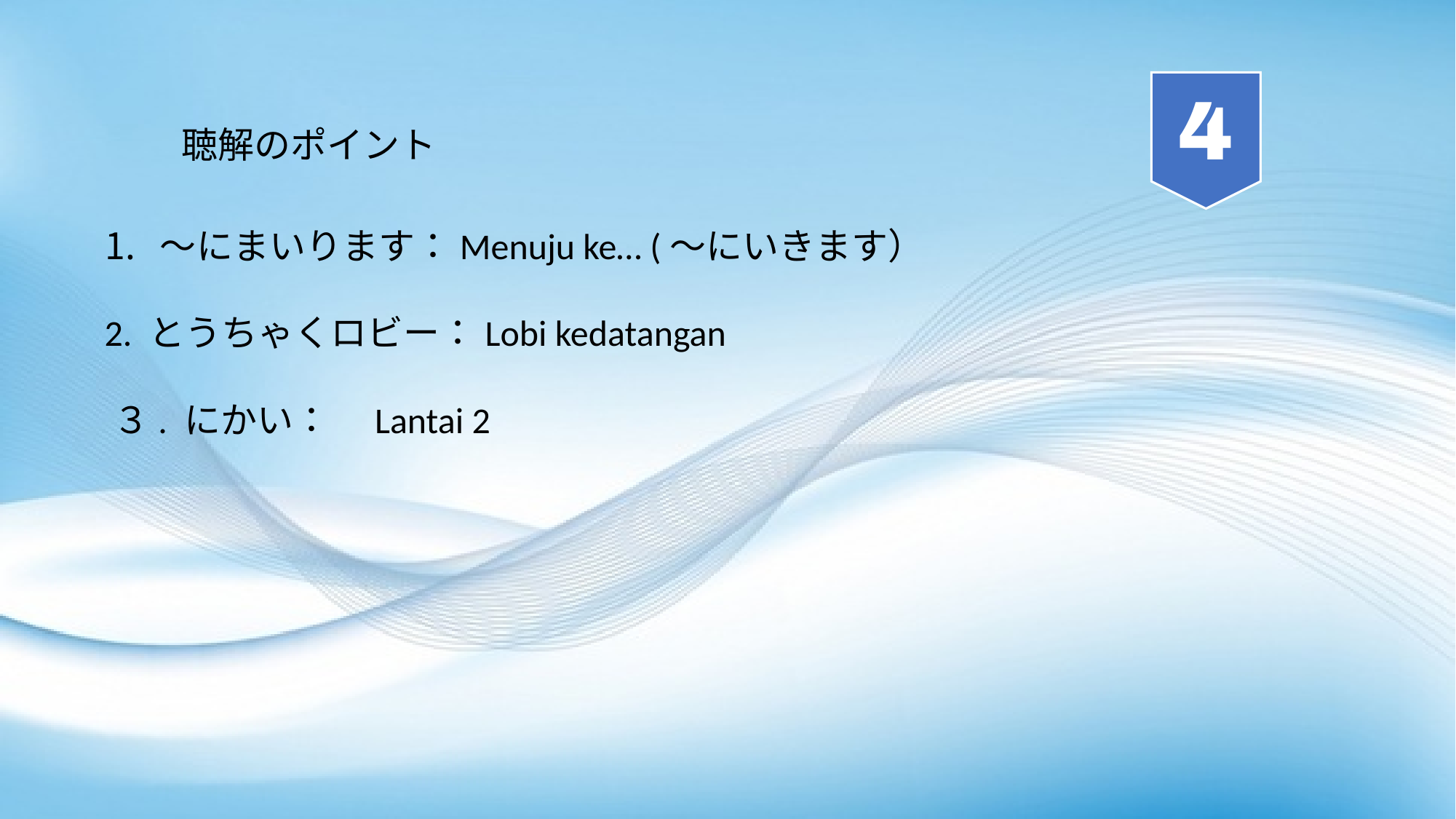

4
聴解のポイント
～にまいります：Menuju ke… (～にいきます）
2. とうちゃくロビー：Lobi kedatangan
３. にかい：　Lantai 2